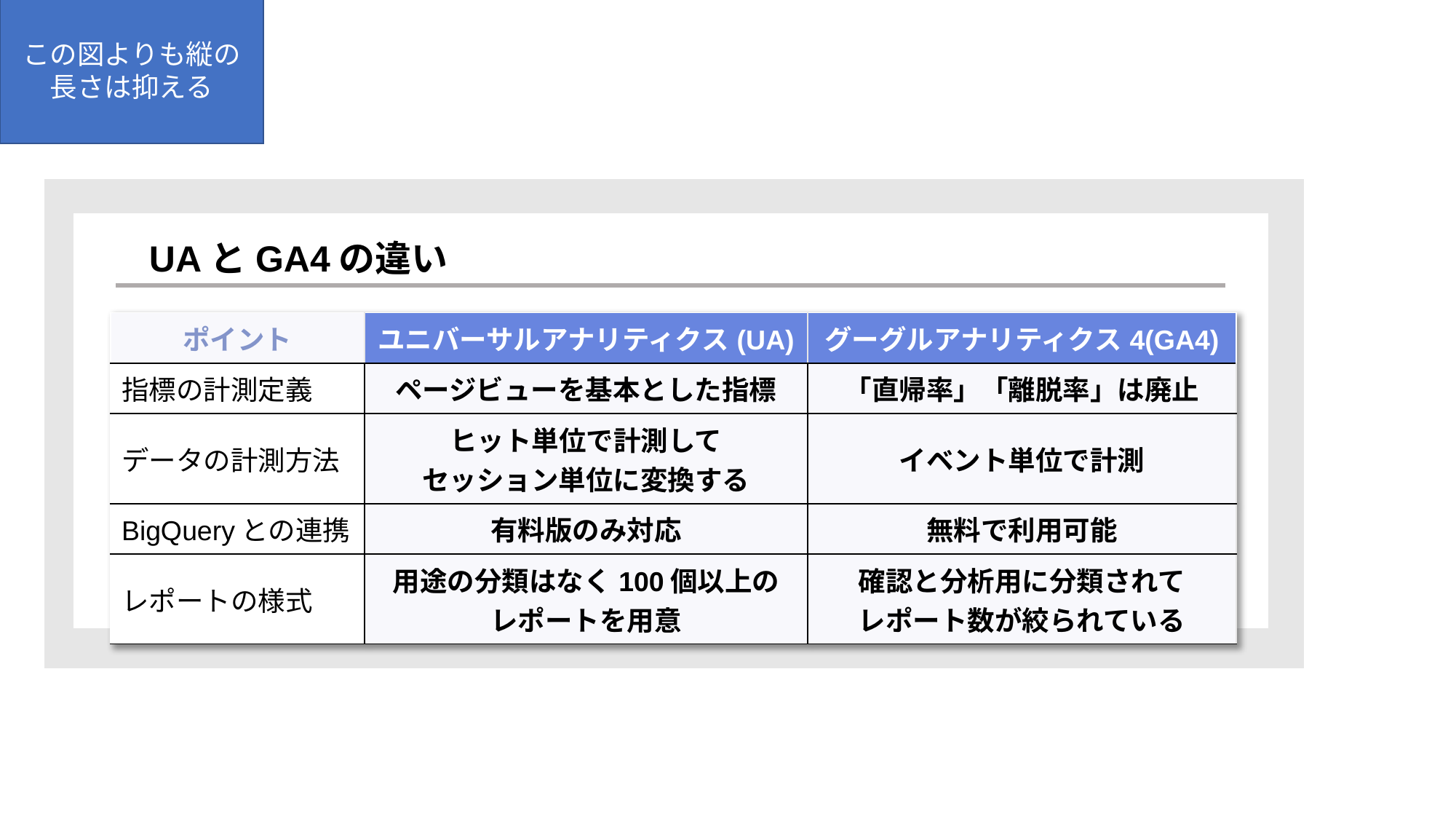

この図よりも縦の長さは抑える

UAとGA4の違い
| ポイント | ユニバーサルアナリティクス(UA) | グーグルアナリティクス4(GA4) |
| --- | --- | --- |
| 指標の計測定義 | ページビューを基本とした指標 | 「直帰率」「離脱率」は廃止 |
| データの計測方法 | ヒット単位で計測して セッション単位に変換する | イベント単位で計測 |
| BigQueryとの連携 | 有料版のみ対応 | 無料で利用可能 |
| レポートの様式 | 用途の分類はなく100個以上の レポートを用意 | 確認と分析用に分類されて レポート数が絞られている |